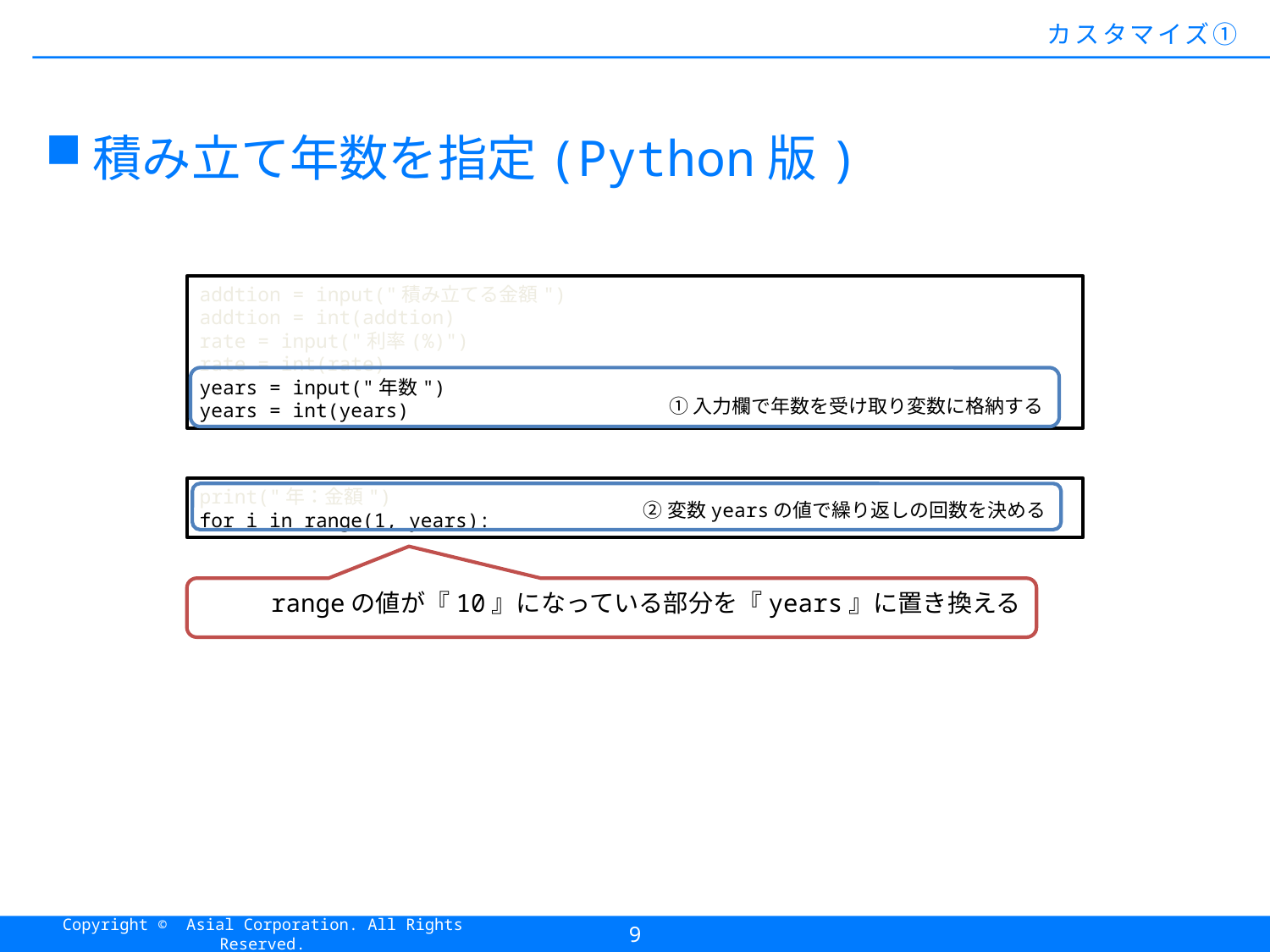

#
カスタマイズ①
積み立て年数を指定(Python版)
addtion = input("積み立てる金額")
addtion = int(addtion)
rate = input("利率(%)")
rate = int(rate)
years = input("年数")
years = int(years)
①入力欄で年数を受け取り変数に格納する
print("年：金額")
for i in range(1, years):
②変数yearsの値で繰り返しの回数を決める
rangeの値が『10』になっている部分を『years』に置き換える
9